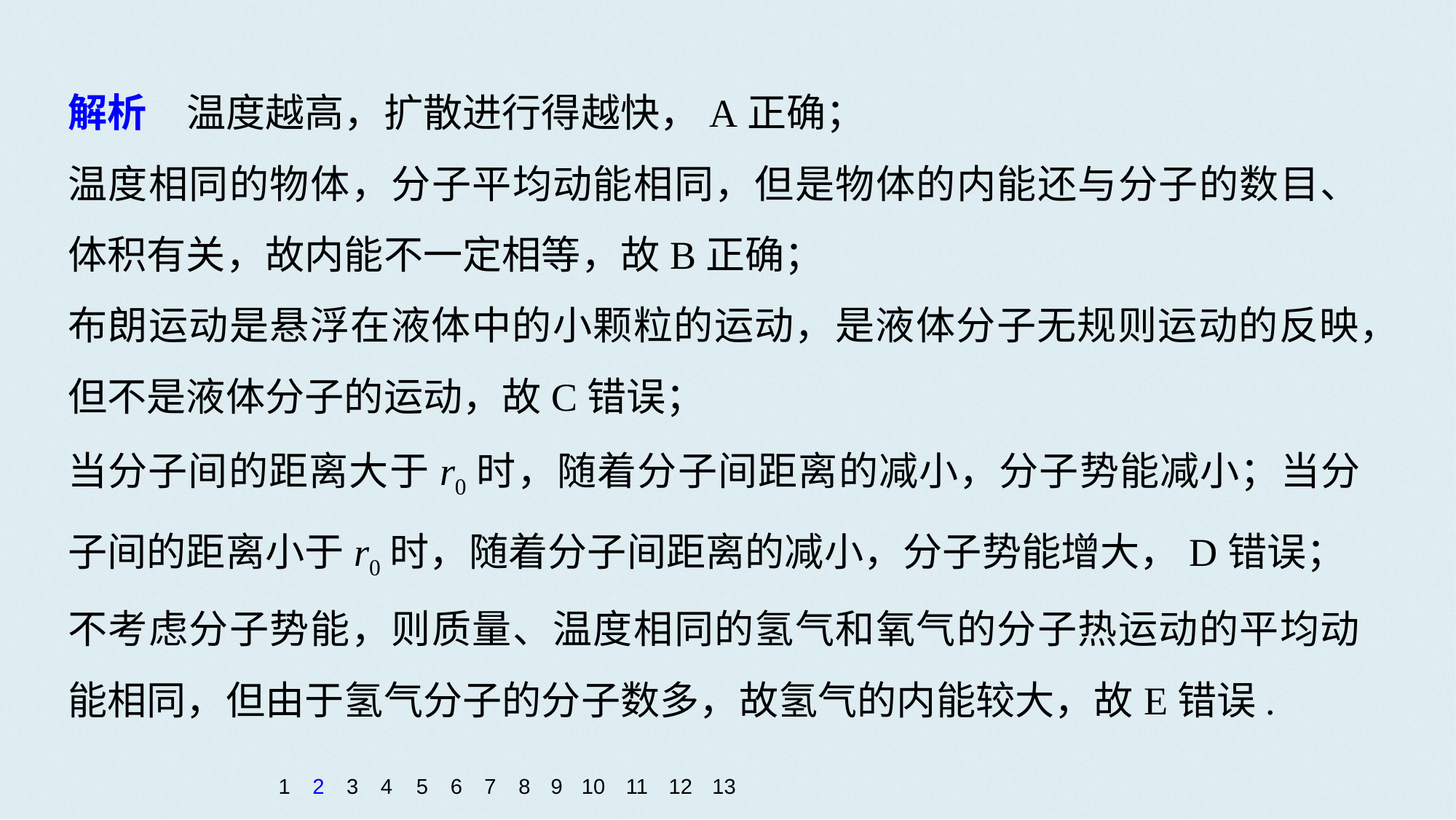

解析　温度越高，扩散进行得越快，A正确；
温度相同的物体，分子平均动能相同，但是物体的内能还与分子的数目、体积有关，故内能不一定相等，故B正确；
布朗运动是悬浮在液体中的小颗粒的运动，是液体分子无规则运动的反映，但不是液体分子的运动，故C错误；
当分子间的距离大于r0时，随着分子间距离的减小，分子势能减小；当分子间的距离小于r0时，随着分子间距离的减小，分子势能增大，D错误；
不考虑分子势能，则质量、温度相同的氢气和氧气的分子热运动的平均动能相同，但由于氢气分子的分子数多，故氢气的内能较大，故E错误.
1
2
3
4
5
6
7
8
9
10
11
12
13